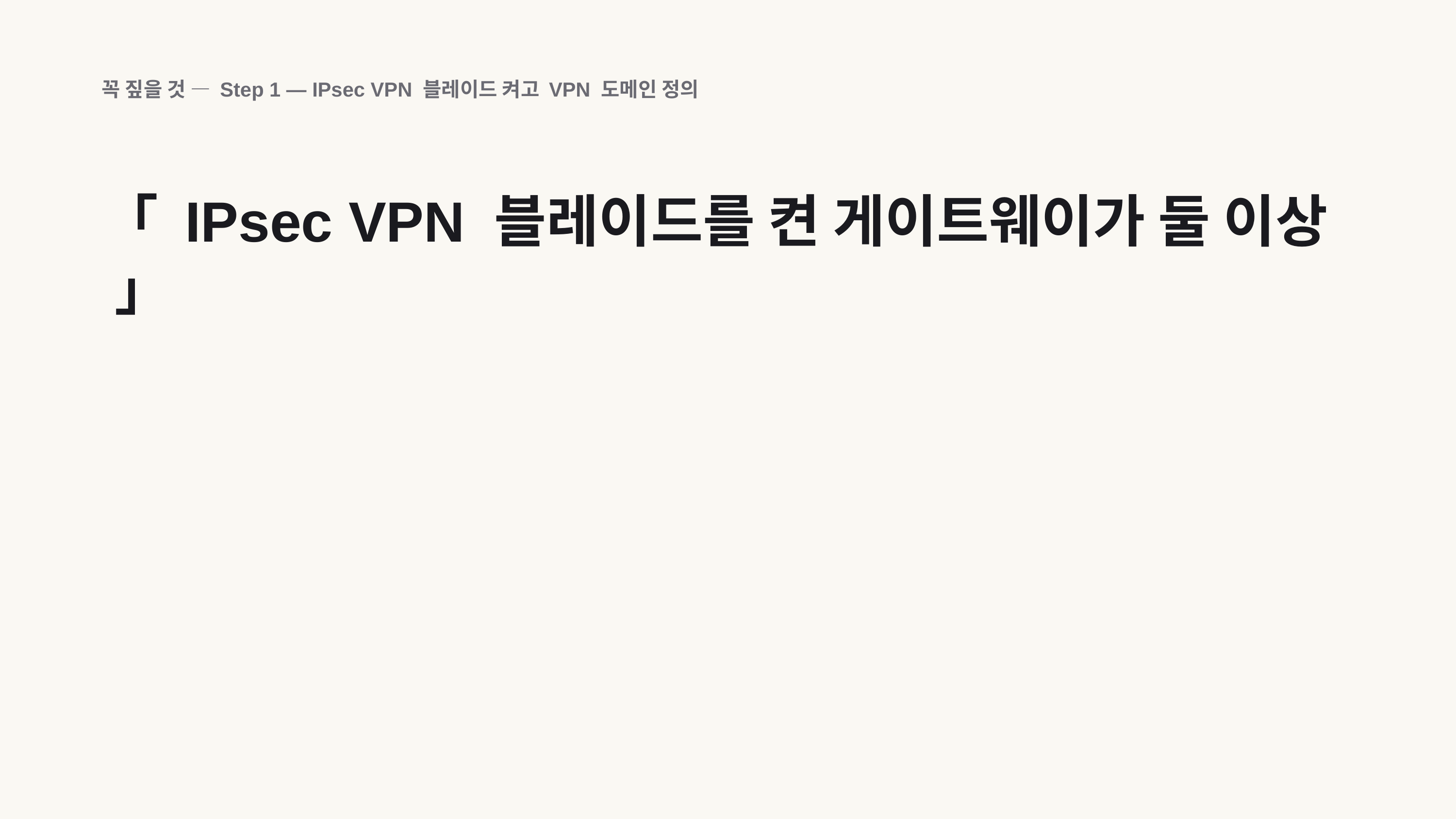

꼭 짚을 것 — Step 1 — IPsec VPN 블레이드 켜고 VPN 도메인 정의
「 IPsec VPN 블레이드를 켠 게이트웨이가 둘 이상 」